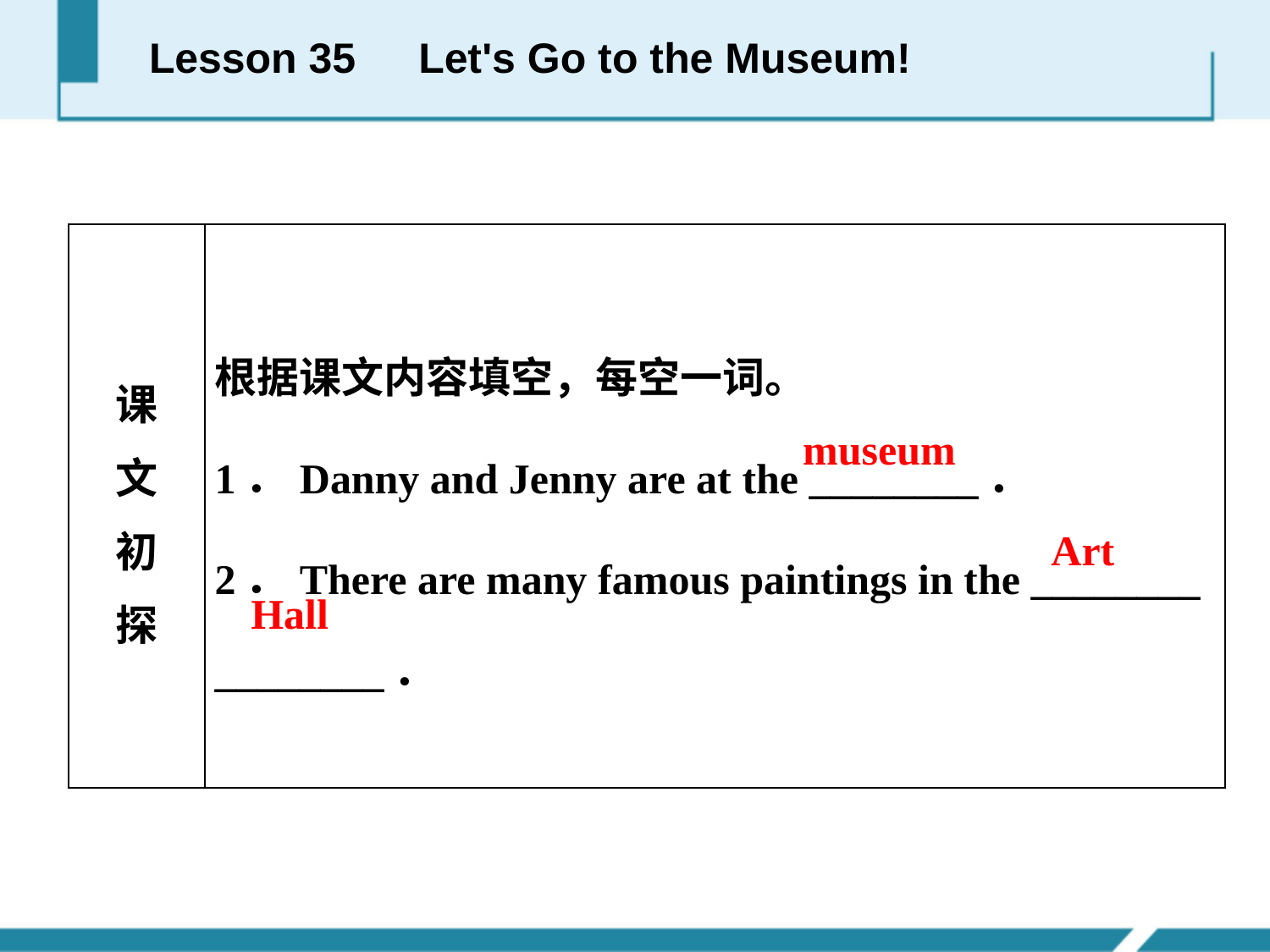

Lesson 35　Let's Go to the Museum!
| 课 文 初 探 | 根据课文内容填空，每空一词。 1．Danny and Jenny are at the \_\_\_\_\_\_\_\_． 2．There are many famous paintings in the \_\_\_\_\_\_\_\_ \_\_\_\_\_\_\_\_． |
| --- | --- |
museum
Art
Hall